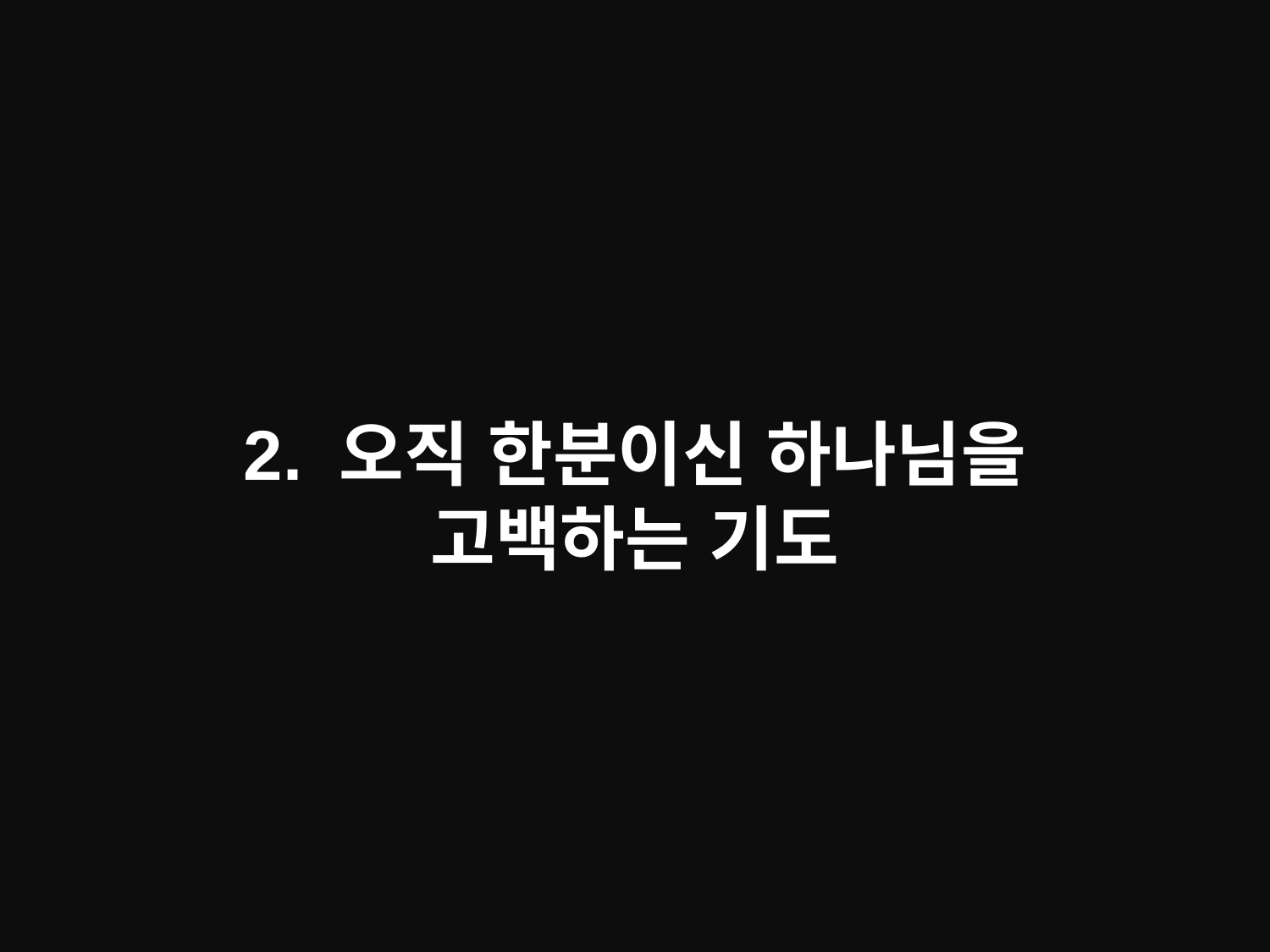

# 2. 오직 한분이신 하나님을 고백하는 기도